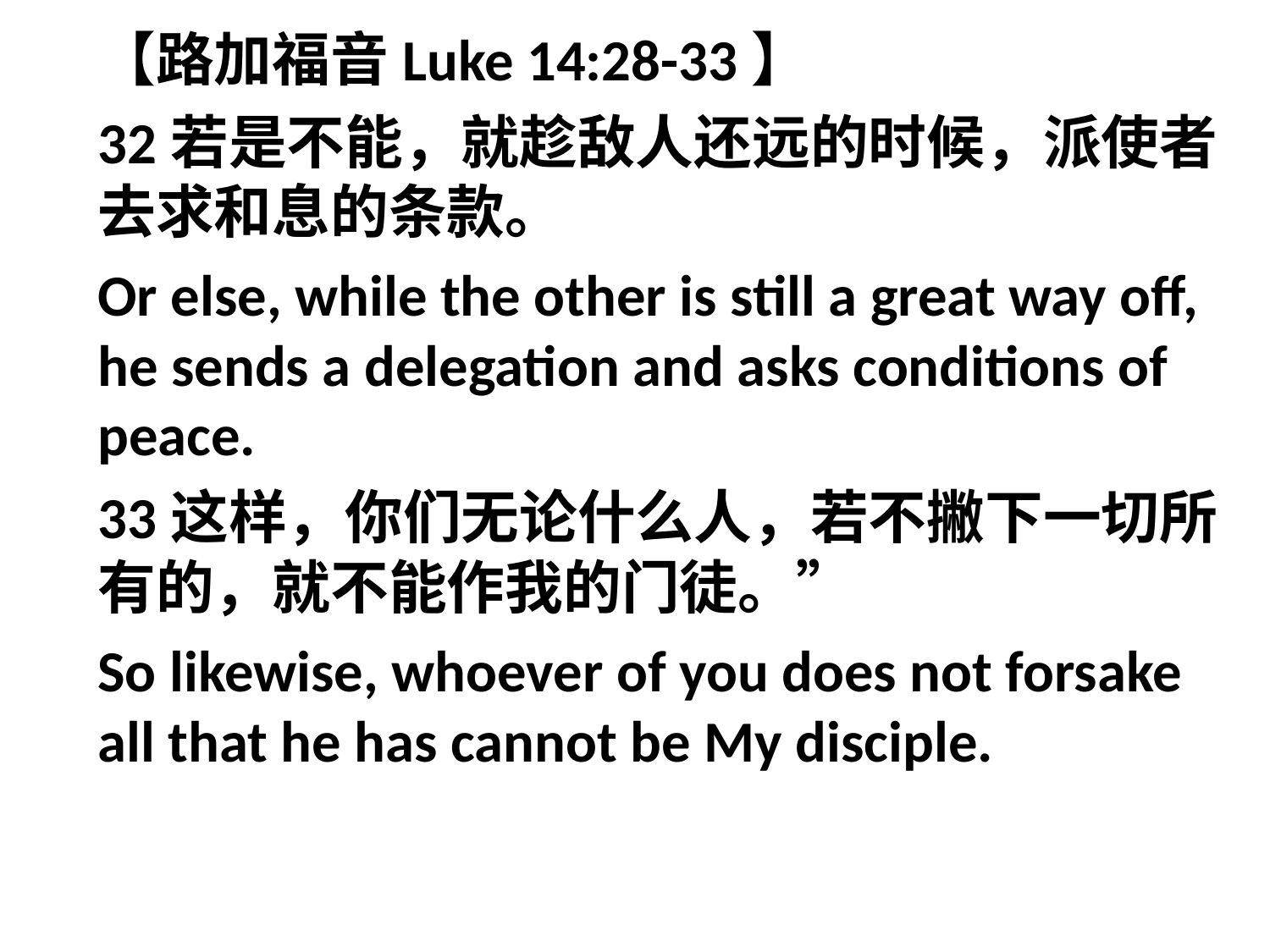

【路加福音Luke 14:28-33】
32若是不能，就趁敌人还远的时候，派使者去求和息的条款。
Or else, while the other is still a great way off, he sends a delegation and asks conditions of peace.
33这样，你们无论什么人，若不撇下一切所有的，就不能作我的门徒。”
So likewise, whoever of you does not forsake all that he has cannot be My disciple.